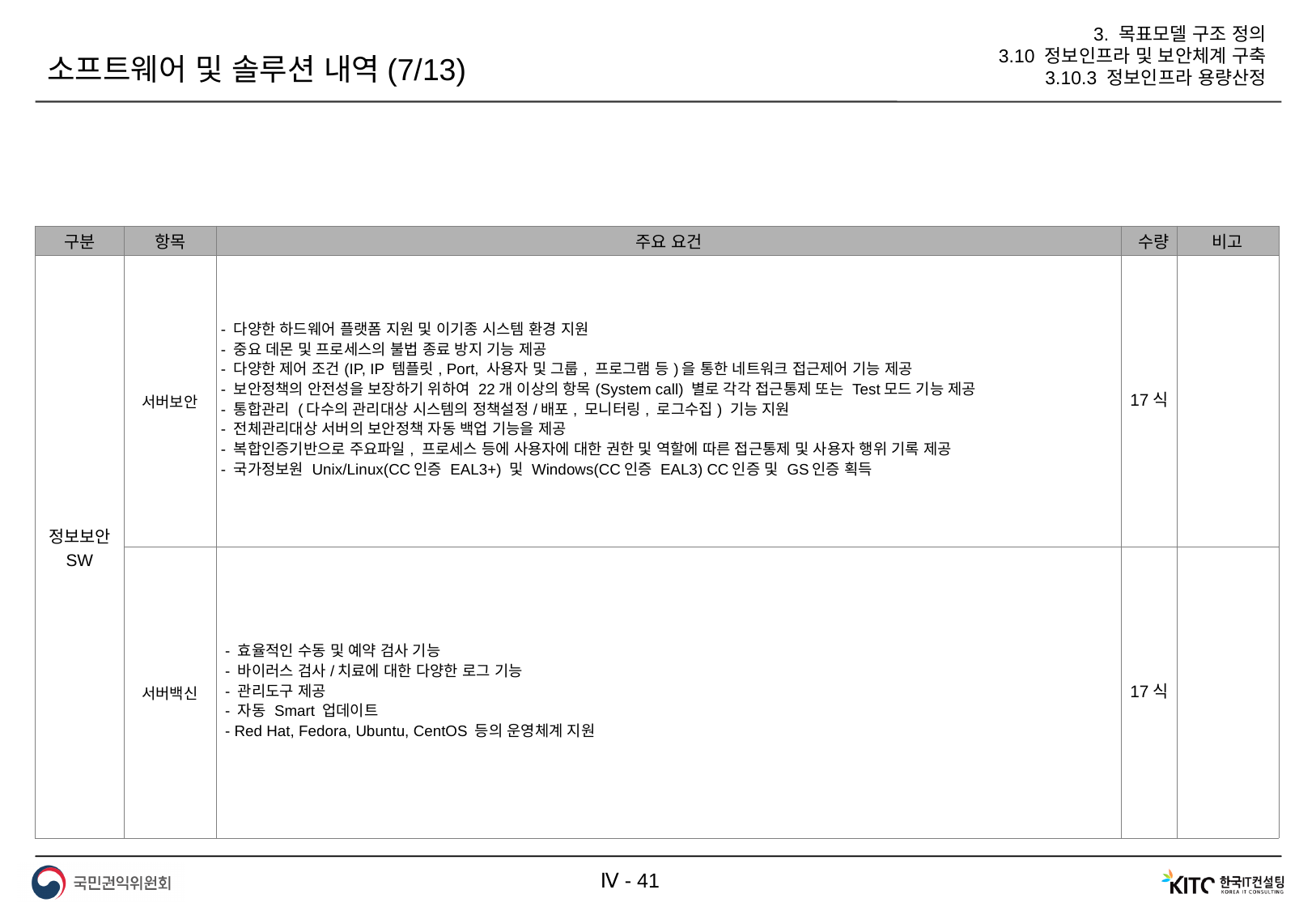

3. 목표모델 구조 정의
3.10 정보인프라 및 보안체계 구축
3.10.3 정보인프라 용량산정
소프트웨어 및 솔루션 내역(7/13)
| 구분 | 항목 | 주요 요건 | 수량 | 비고 |
| --- | --- | --- | --- | --- |
| 정보보안 SW | 서버보안 | - 다양한 하드웨어 플랫폼 지원 및 이기종 시스템 환경 지원 - 중요 데몬 및 프로세스의 불법 종료 방지 기능 제공 - 다양한 제어 조건(IP, IP 템플릿, Port, 사용자 및 그룹, 프로그램 등)을 통한 네트워크 접근제어 기능 제공 - 보안정책의 안전성을 보장하기 위하여 22개 이상의 항목(System call) 별로 각각 접근통제 또는 Test모드 기능 제공 - 통합관리 (다수의 관리대상 시스템의 정책설정/배포, 모니터링, 로그수집) 기능 지원 - 전체관리대상 서버의 보안정책 자동 백업 기능을 제공 - 복합인증기반으로 주요파일, 프로세스 등에 사용자에 대한 권한 및 역할에 따른 접근통제 및 사용자 행위 기록 제공 - 국가정보원 Unix/Linux(CC인증 EAL3+) 및 Windows(CC인증 EAL3) CC인증 및 GS인증 획득 | 17식 |  |
|  | 서버백신 | - 효율적인 수동 및 예약 검사 기능 - 바이러스 검사/치료에 대한 다양한 로그 기능 - 관리도구 제공 - 자동 Smart 업데이트 - Red Hat, Fedora, Ubuntu, CentOS 등의 운영체계 지원 | 17식 |  |